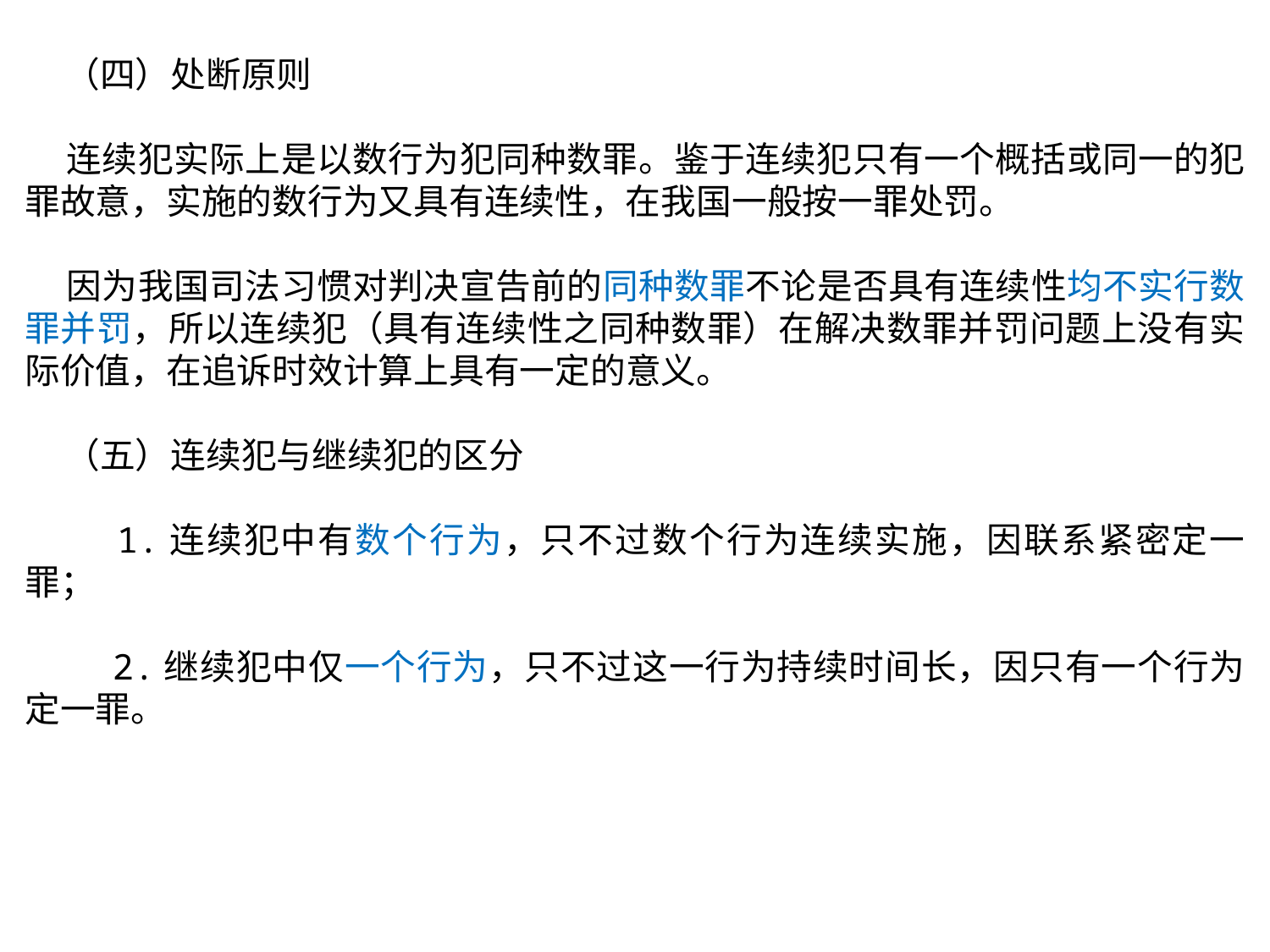

（四）处断原则

    连续犯实际上是以数行为犯同种数罪。鉴于连续犯只有一个概括或同一的犯罪故意，实施的数行为又具有连续性，在我国一般按一罪处罚。

    因为我国司法习惯对判决宣告前的同种数罪不论是否具有连续性均不实行数罪并罚，所以连续犯（具有连续性之同种数罪）在解决数罪并罚问题上没有实际价值，在追诉时效计算上具有一定的意义。

    （五）连续犯与继续犯的区分

    1.连续犯中有数个行为，只不过数个行为连续实施，因联系紧密定一罪；

    2.继续犯中仅一个行为，只不过这一行为持续时间长，因只有一个行为定一罪。